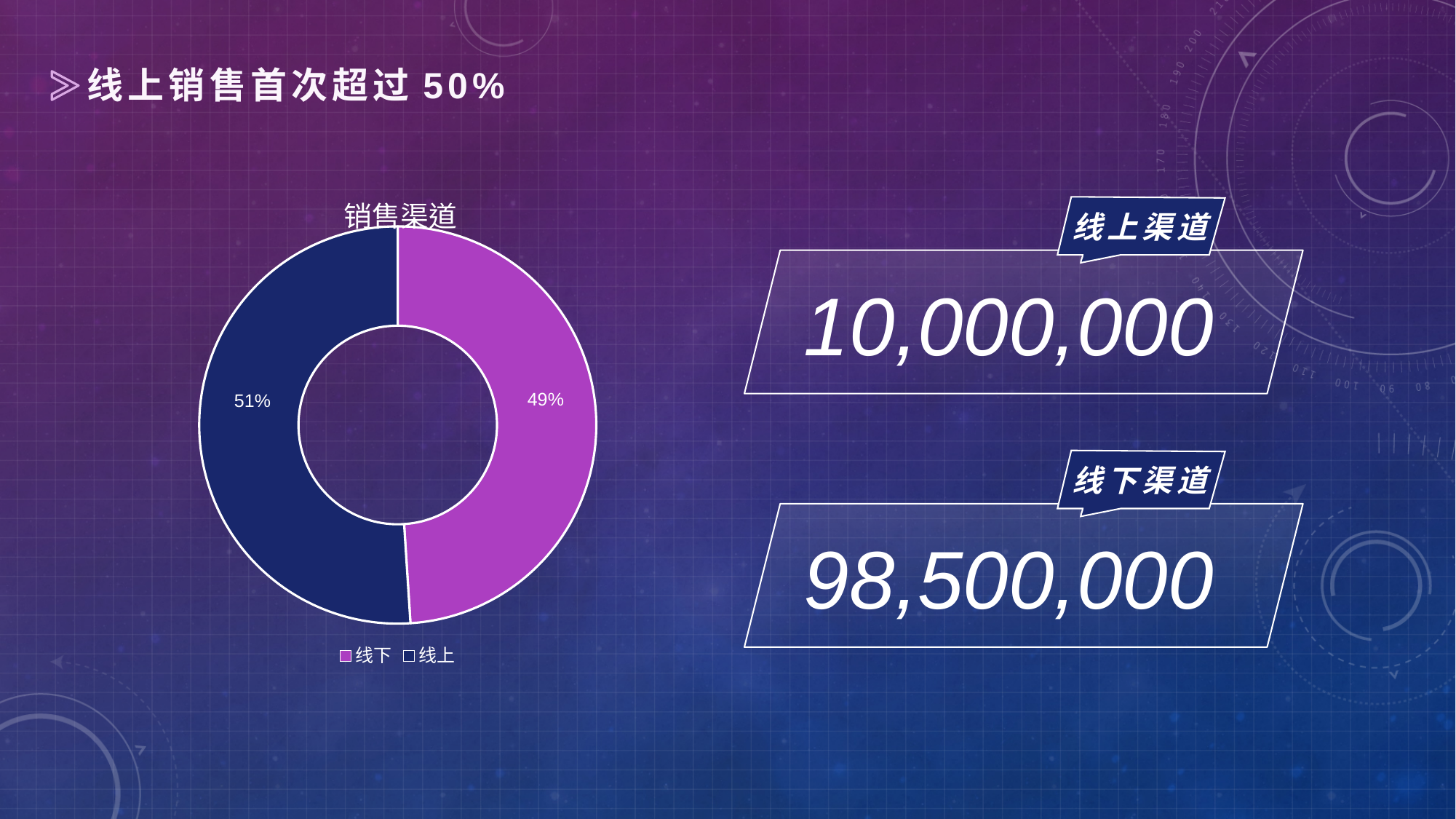

线上销售首次超过50%

### Chart:

| Category | 销售渠道 |
|---|---|
| 线下 | 4.8 |
| 线上 | 5.0 |
线上渠道

10,000,000

线下渠道

98,500,000